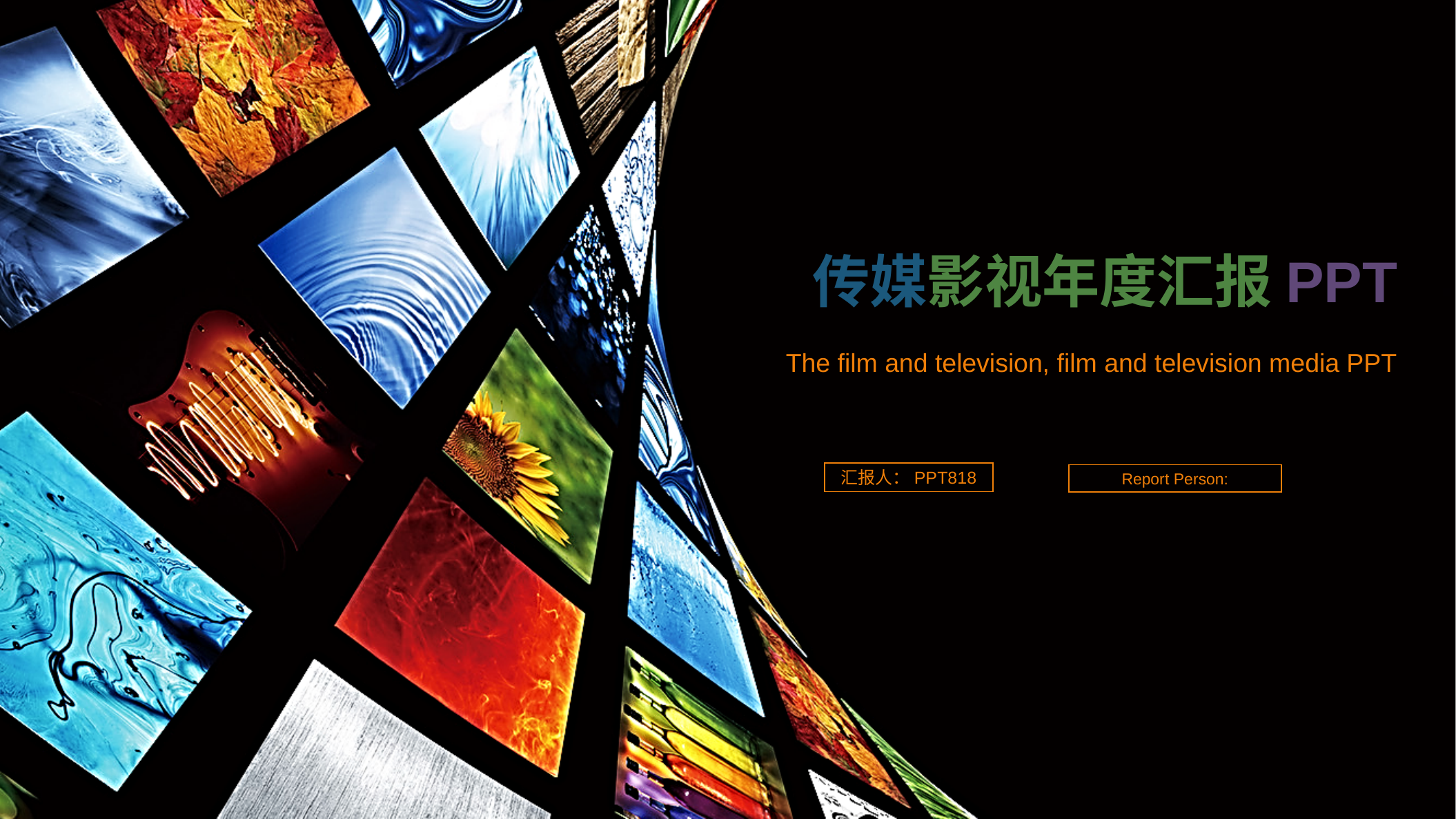

传媒影视年度汇报PPT
The film and television, film and television media PPT
汇报人：PPT818
Report Person: